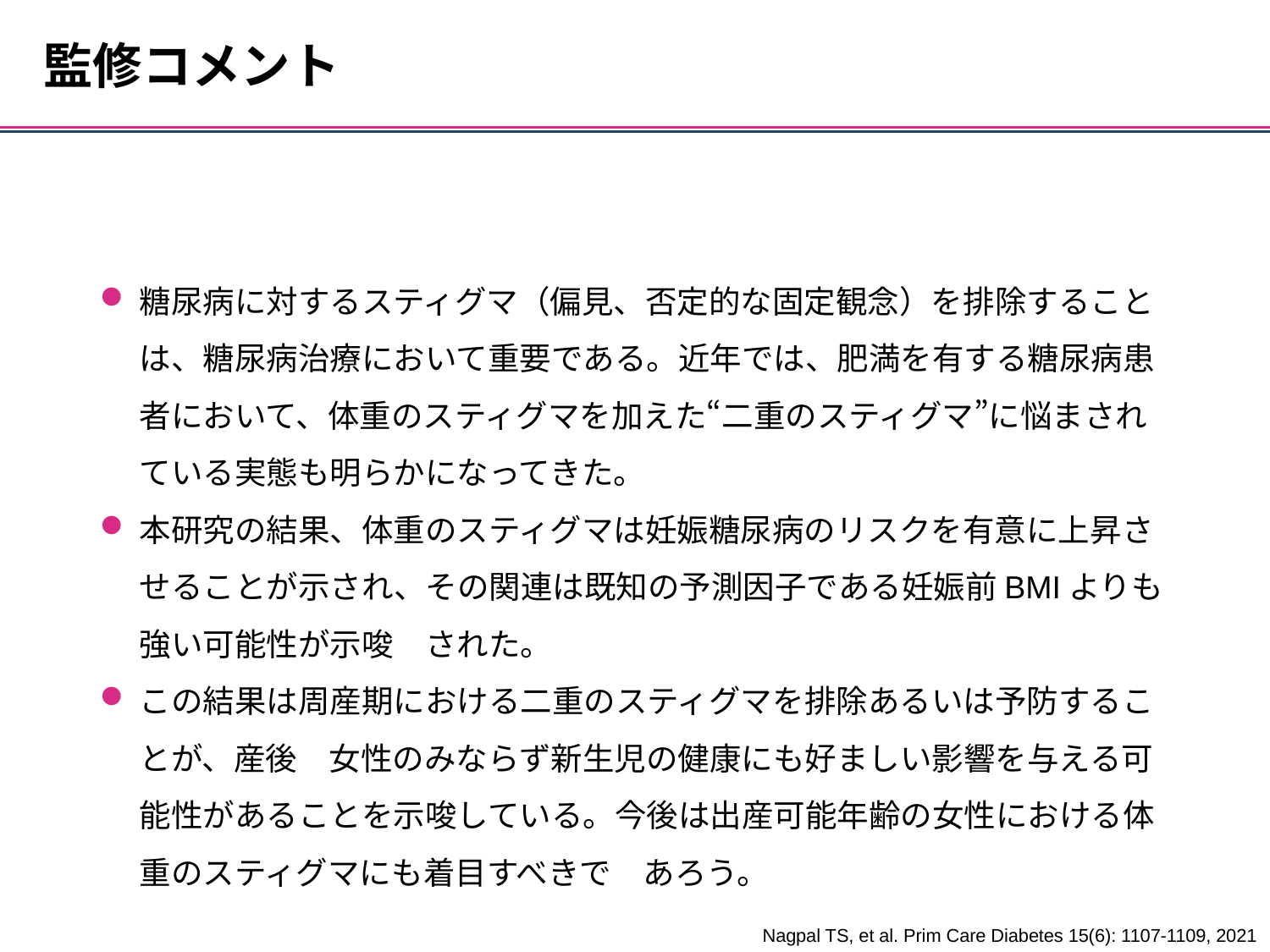

監修コメント
糖尿病に対するスティグマ（偏見、否定的な固定観念）を排除することは、糖尿病治療において重要である。近年では、肥満を有する糖尿病患者において、体重のスティグマを加えた“二重のスティグマ”に悩まされている実態も明らかになってきた。
本研究の結果、体重のスティグマは妊娠糖尿病のリスクを有意に上昇させることが示され、その関連は既知の予測因子である妊娠前BMIよりも強い可能性が示唆　された。
この結果は周産期における二重のスティグマを排除あるいは予防することが、産後　女性のみならず新生児の健康にも好ましい影響を与える可能性があることを示唆している。今後は出産可能年齢の女性における体重のスティグマにも着目すべきで　あろう。
Nagpal TS, et al. Prim Care Diabetes 15(6): 1107-1109, 2021